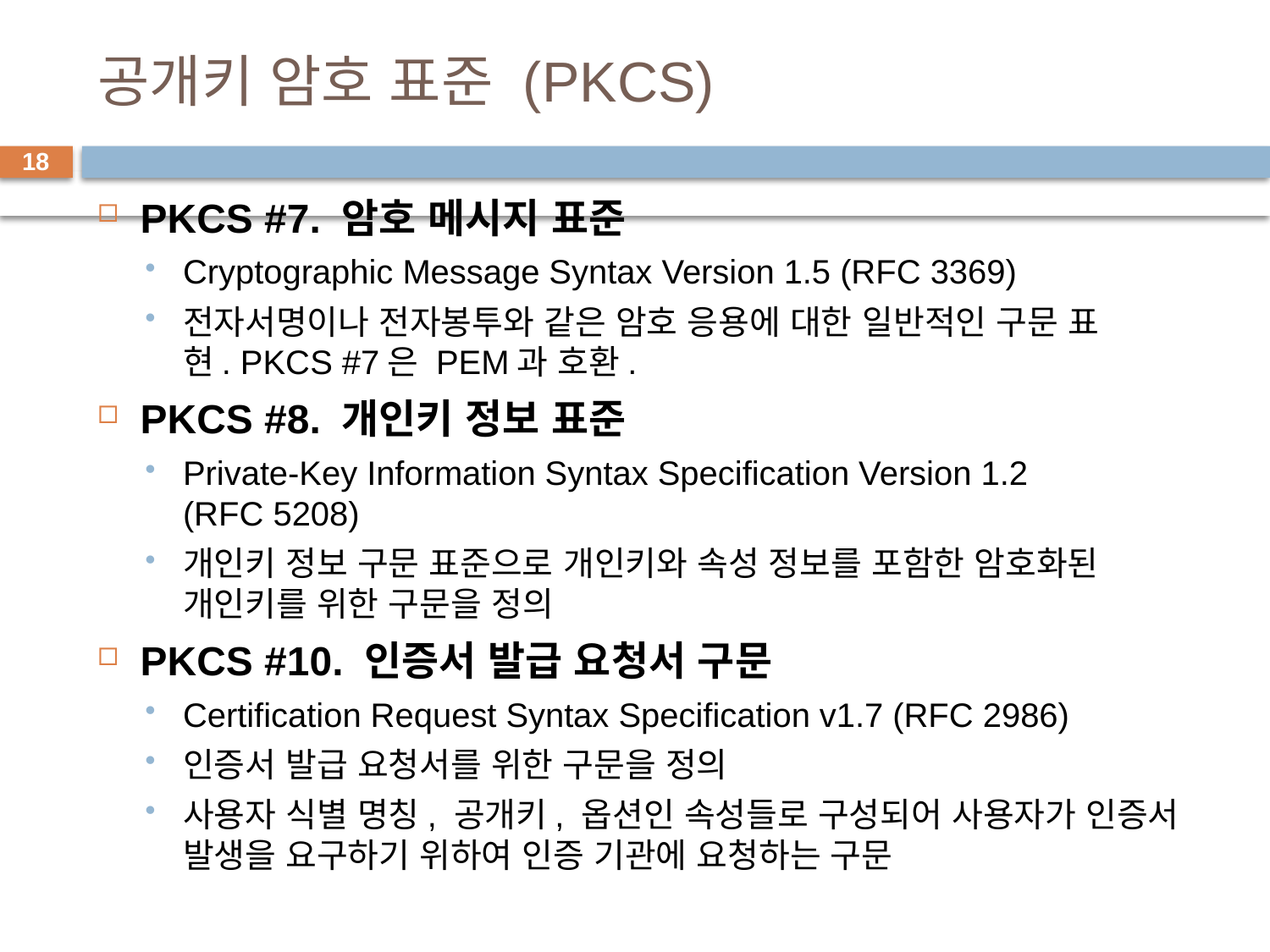

# 공개키 암호 표준 (PKCS)
18
PKCS #7. 암호 메시지 표준
Cryptographic Message Syntax Version 1.5 (RFC 3369)
전자서명이나 전자봉투와 같은 암호 응용에 대한 일반적인 구문 표현. PKCS #7은 PEM과 호환.
PKCS #8. 개인키 정보 표준
Private-Key Information Syntax Specification Version 1.2
(RFC 5208)
개인키 정보 구문 표준으로 개인키와 속성 정보를 포함한 암호화된 개인키를 위한 구문을 정의
PKCS #10. 인증서 발급 요청서 구문
Certification Request Syntax Specification v1.7 (RFC 2986)
인증서 발급 요청서를 위한 구문을 정의
사용자 식별 명칭, 공개키, 옵션인 속성들로 구성되어 사용자가 인증서  발생을 요구하기 위하여 인증 기관에 요청하는 구문